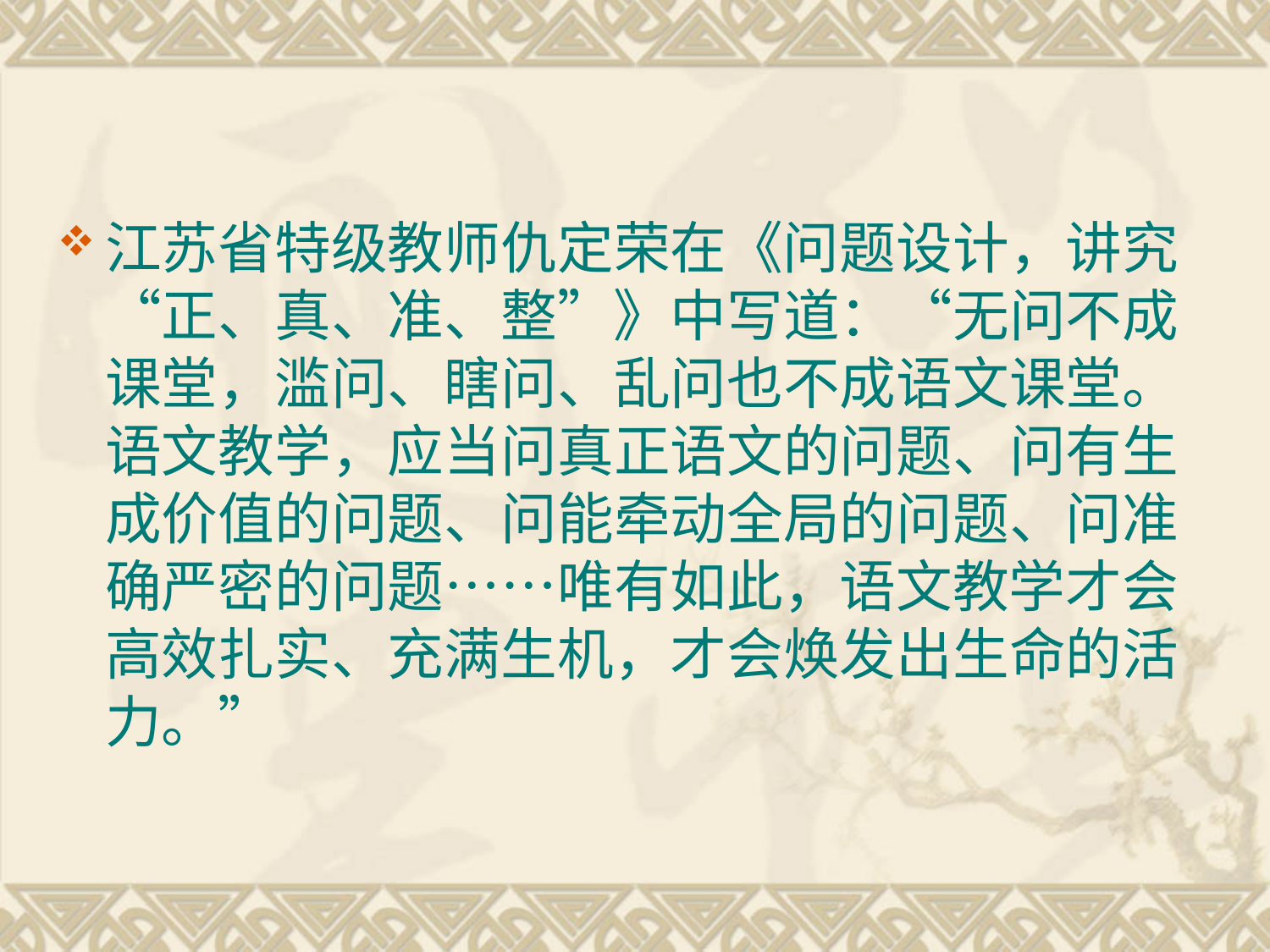

江苏省特级教师仇定荣在《问题设计，讲究“正、真、准、整”》中写道：“无问不成课堂，滥问、瞎问、乱问也不成语文课堂。语文教学，应当问真正语文的问题、问有生成价值的问题、问能牵动全局的问题、问准确严密的问题……唯有如此，语文教学才会高效扎实、充满生机，才会焕发出生命的活力。”